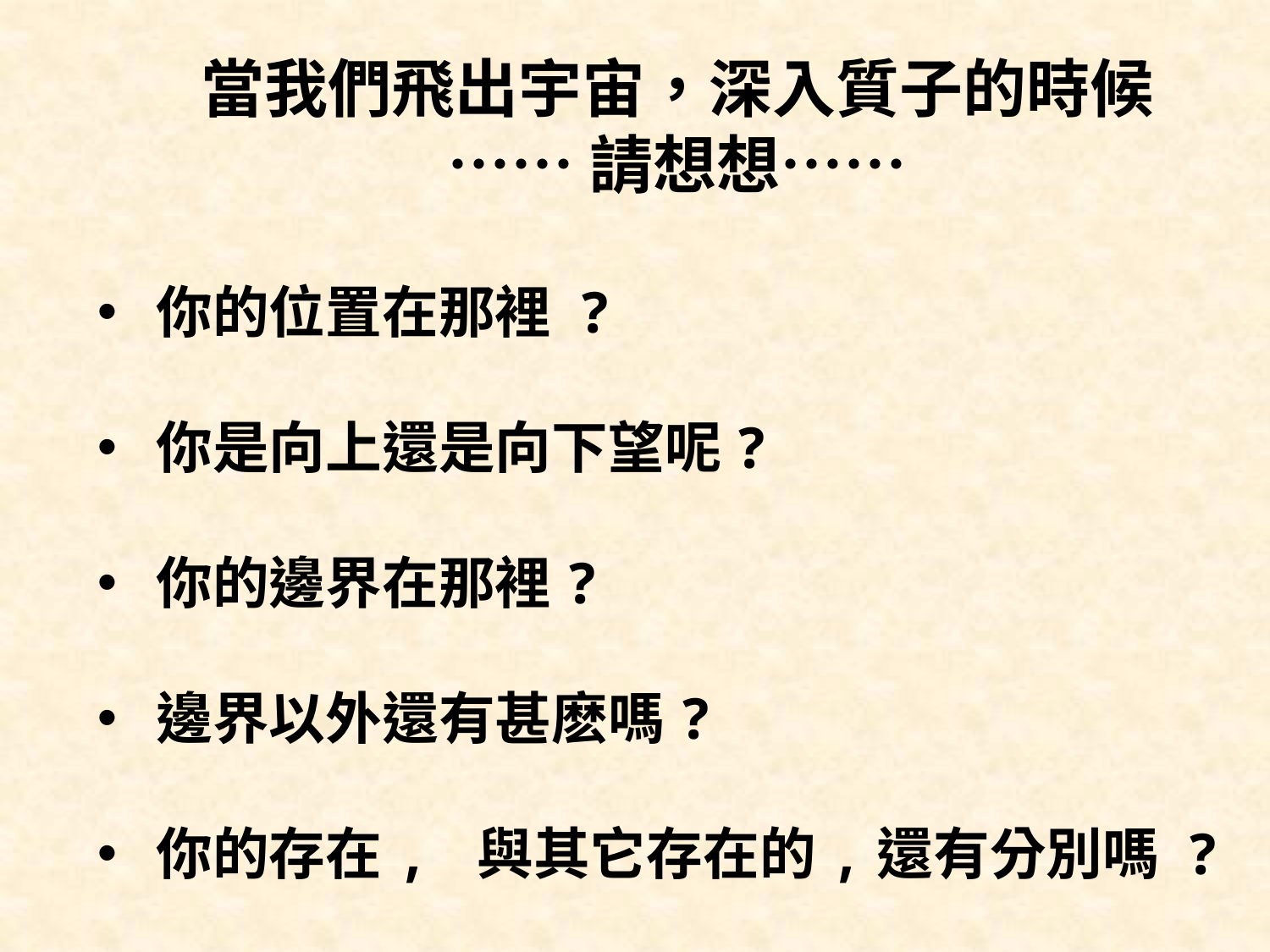

當我們飛出宇宙，深入質子的時候
……請想想……

  你的位置在那裡 ?

  你是向上還是向下望呢?

  你的邊界在那裡?

  邊界以外還有甚麽嗎?

  你的存在, 與其它存在的,還有分別嗎 ?